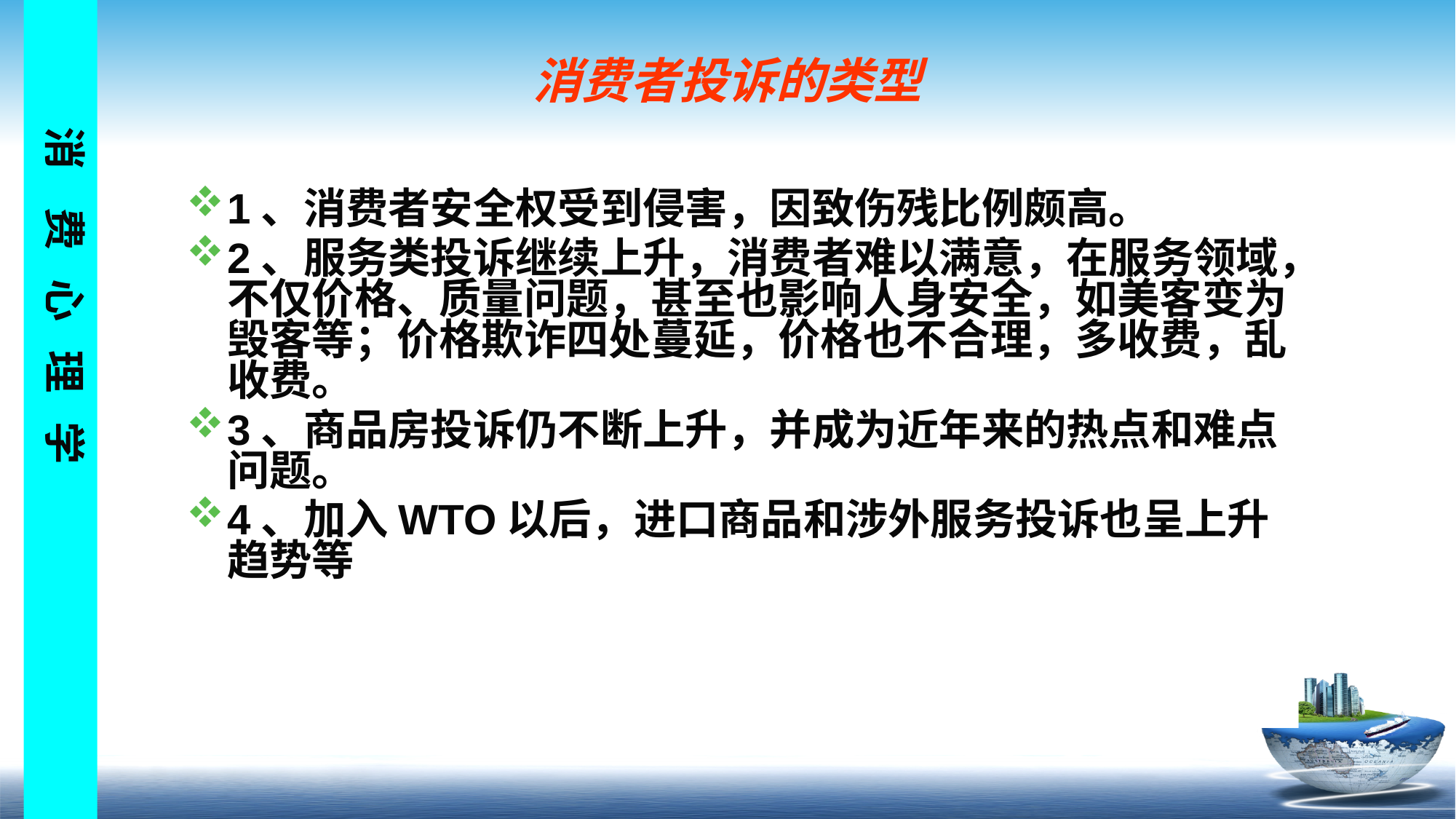

# 消费者投诉的类型
1、消费者安全权受到侵害，因致伤残比例颇高。
2、服务类投诉继续上升，消费者难以满意，在服务领域，不仅价格、质量问题，甚至也影响人身安全，如美客变为毁客等；价格欺诈四处蔓延，价格也不合理，多收费，乱收费。
3、商品房投诉仍不断上升，并成为近年来的热点和难点问题。
4、加入WTO以后，进口商品和涉外服务投诉也呈上升趋势等